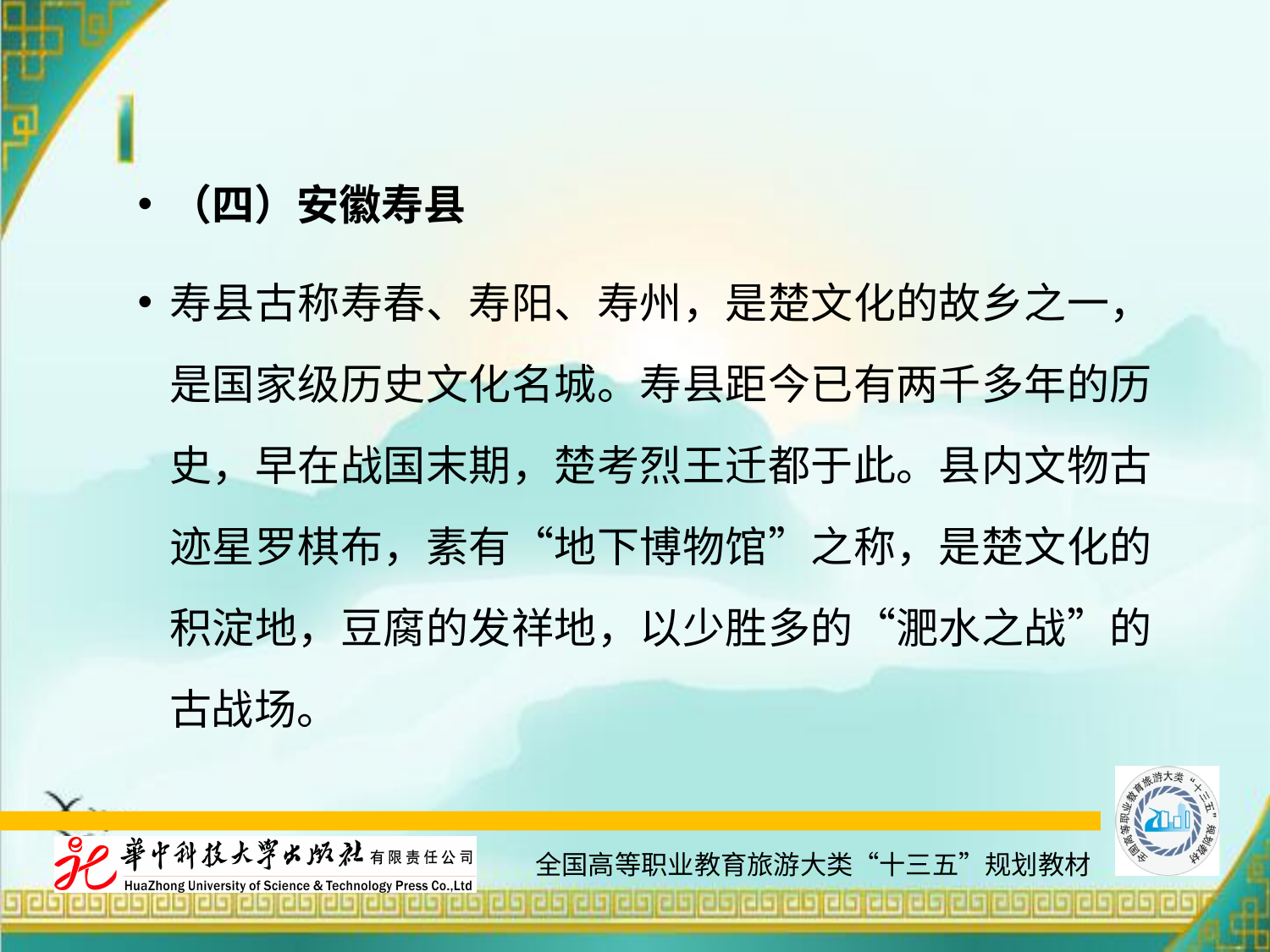

#
（四）安徽寿县
寿县古称寿春、寿阳、寿州，是楚文化的故乡之一，是国家级历史文化名城。寿县距今已有两千多年的历史，早在战国末期，楚考烈王迁都于此。县内文物古迹星罗棋布，素有“地下博物馆”之称，是楚文化的积淀地，豆腐的发祥地，以少胜多的“淝水之战”的古战场。